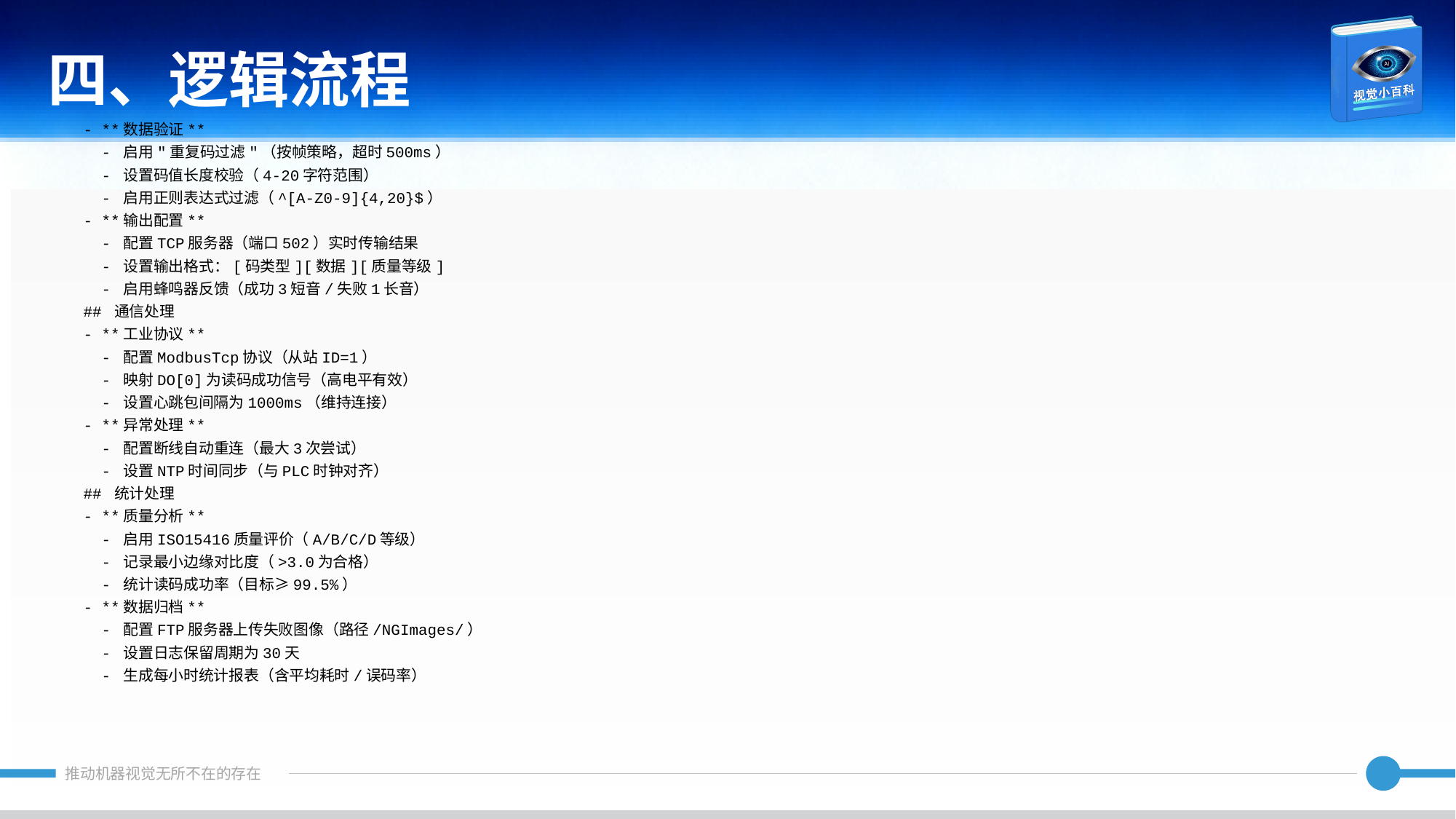

四、逻辑流程

- **数据验证**
  - 启用"重复码过滤"（按帧策略，超时500ms）
  - 设置码值长度校验（4-20字符范围）
  - 启用正则表达式过滤（^[A-Z0-9]{4,20}$）
- **输出配置**
  - 配置TCP服务器（端口502）实时传输结果
  - 设置输出格式：[码类型][数据][质量等级]
  - 启用蜂鸣器反馈（成功3短音/失败1长音）
## 通信处理
- **工业协议**
  - 配置ModbusTcp协议（从站ID=1）
  - 映射DO[0]为读码成功信号（高电平有效）
  - 设置心跳包间隔为1000ms（维持连接）
- **异常处理**
  - 配置断线自动重连（最大3次尝试）
  - 设置NTP时间同步（与PLC时钟对齐）
## 统计处理
- **质量分析**
  - 启用ISO15416质量评价（A/B/C/D等级）
  - 记录最小边缘对比度（>3.0为合格）
  - 统计读码成功率（目标≥99.5%）
- **数据归档**
  - 配置FTP服务器上传失败图像（路径/NGImages/）
  - 设置日志保留周期为30天
  - 生成每小时统计报表（含平均耗时/误码率）
9